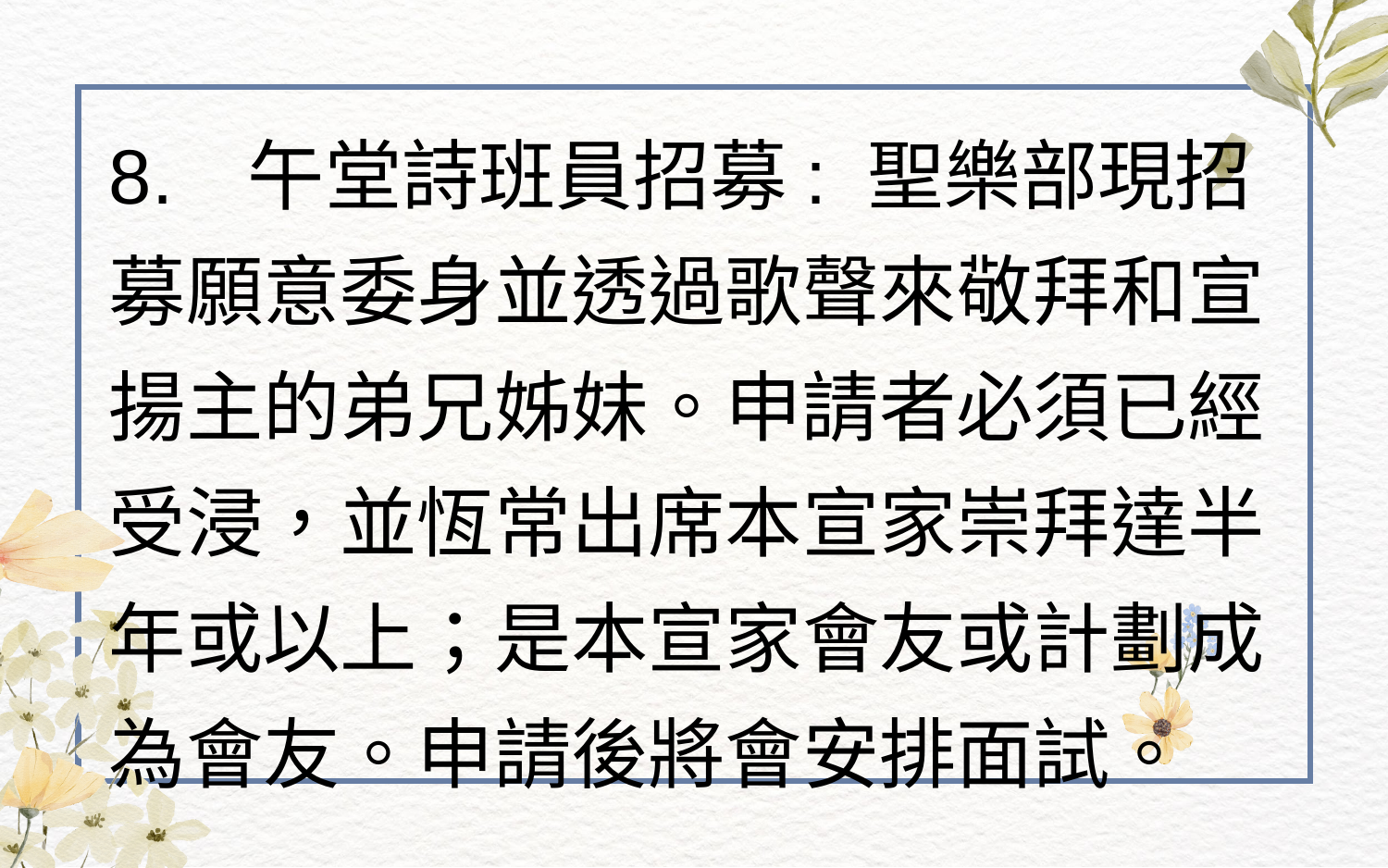

8.	午堂詩班員招募: 聖樂部現招募願意委身並透過歌聲來敬拜和宣揚主的弟兄姊妹。申請者必須已經受浸，並恆常出席本宣家崇拜達半年或以上；是本宣家會友或計劃成為會友。申請後將會安排面試。